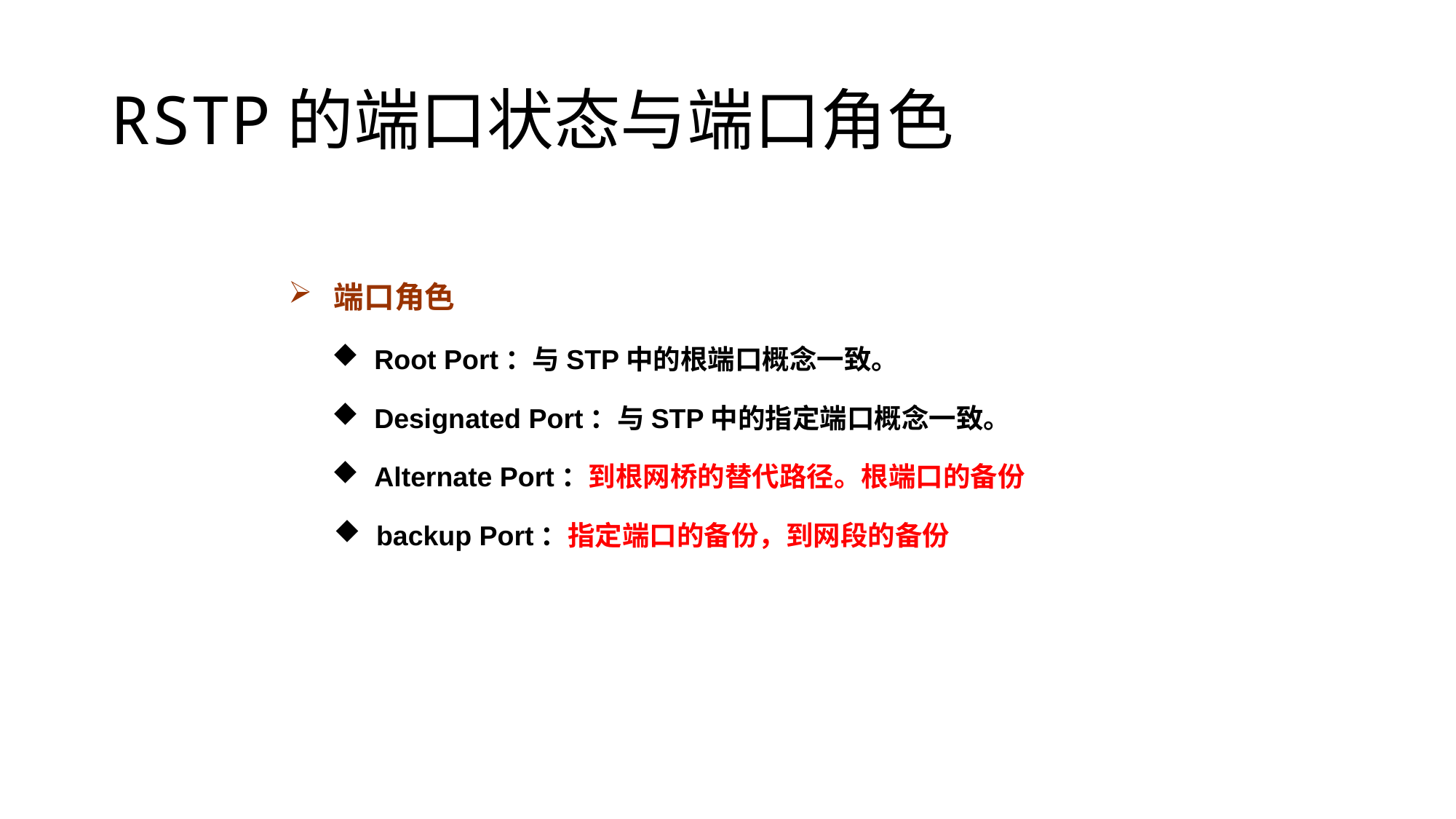

RSTP的端口状态与端口角色
  端口角色
  Root Port：与STP中的根端口概念一致。
  Designated Port：与STP中的指定端口概念一致。
  Alternate Port：到根网桥的替代路径。根端口的备份
  backup Port：指定端口的备份，到网段的备份
19